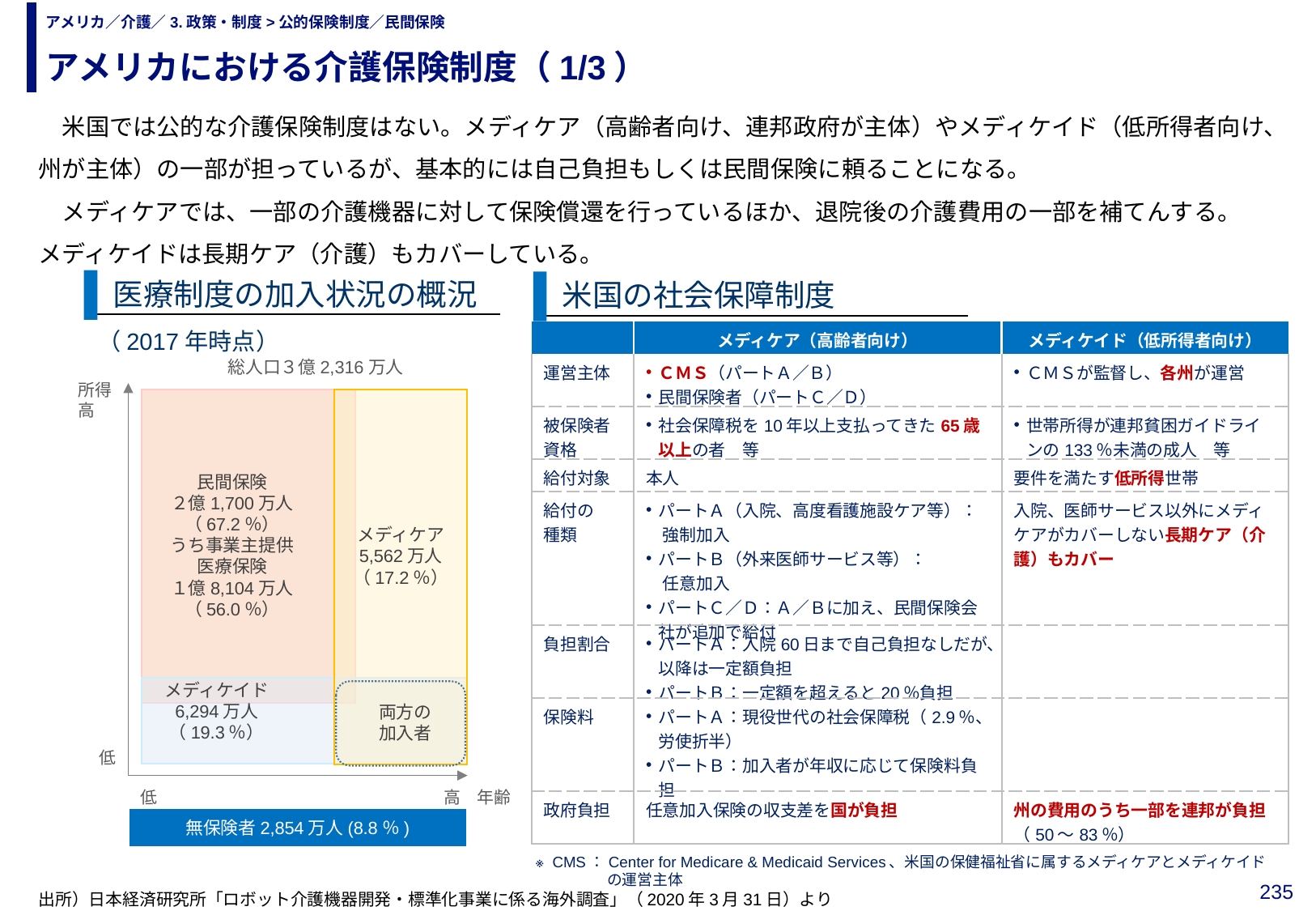

アメリカにおける介護保険制度（1/3）
# アメリカ／介護／3.政策・制度>公的保険制度／民間保険
　米国では公的な介護保険制度はない。メディケア（高齢者向け、連邦政府が主体）やメディケイド（低所得者向け、州が主体）の一部が担っているが、基本的には自己負担もしくは民間保険に頼ることになる。
　メディケアでは、一部の介護機器に対して保険償還を行っているほか、退院後の介護費用の一部を補てんする。
メディケイドは長期ケア（介護）もカバーしている。
医療制度の加入状況の概況

米国の社会保障制度

　（2017年時点）
|  | メディケア（高齢者向け） | メディケイド（低所得者向け） |
| --- | --- | --- |
| 運営主体 | ＣＭＳ（パートＡ／Ｂ） 民間保険者（パートＣ／Ｄ） | ＣＭＳが監督し、各州が運営 |
| 被保険者 資格 | 社会保障税を10年以上支払ってきた65歳以上の者　等 | 世帯所得が連邦貧困ガイドラインの133％未満の成人　等 |
| 給付対象 | 本人 | 要件を満たす低所得世帯 |
| 給付の 種類 | パートＡ（入院、高度看護施設ケア等）： 　強制加入 パートＢ（外来医師サービス等）： 　任意加入 パートＣ／Ｄ：Ａ／Ｂに加え、民間保険会社が追加で給付 | 入院、医師サービス以外にメディケアがカバーしない長期ケア（介護）もカバー |
| 負担割合 | パートＡ：入院60日まで自己負担なしだが、以降は一定額負担 パートＢ：一定額を超えると20％負担 |  |
| 保険料 | パートＡ：現役世代の社会保障税（2.9％、労使折半） パートＢ：加入者が年収に応じて保険料負担 |  |
| 政府負担 | 任意加入保険の収支差を国が負担 | 州の費用のうち一部を連邦が負担（50～83％） |
総人口３億2,316万人
所得
高

メディケア
5,562万人
（17.2％）

民間保険
２億1,700万人
（67.2％）
うち事業主提供
医療保険
１億8,104万人
（56.0％）
メディケイド
6,294万人
（19.3％）

両方の
加入者
低
低
高　年齢
無保険者2,854万人(8.8％)
※ CMS：Center for Medicare & Medicaid Services、米国の保健福祉省に属するメディケアとメディケイドの運営主体
出所）日本経済研究所「ロボット介護機器開発・標準化事業に係る海外調査」（2020年3月31日）より